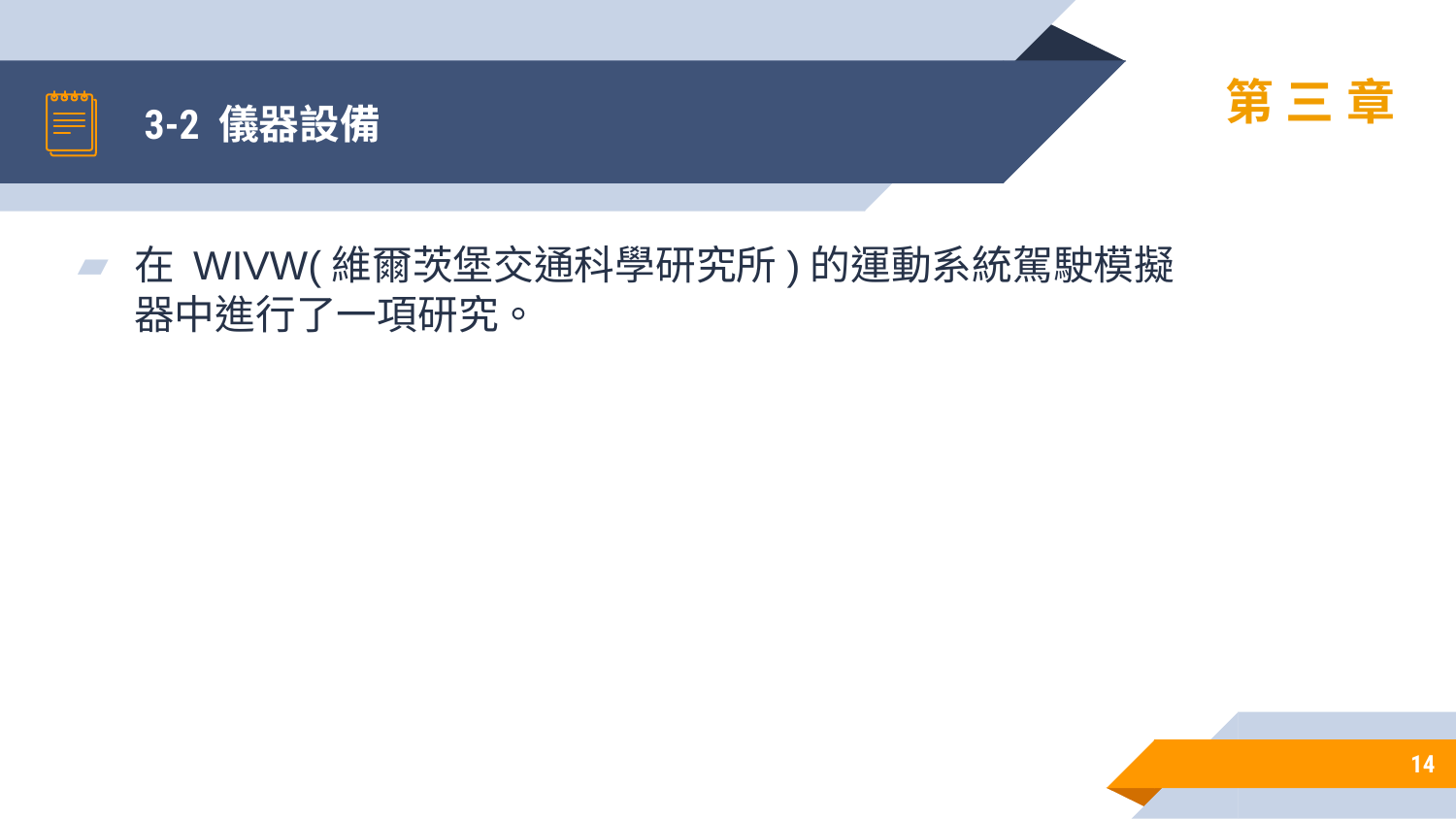

# 3-2 儀器設備
第三章

在 WIVW(維爾茨堡交通科學研究所)的運動系統駕駛模擬器中進行了一項研究。
14